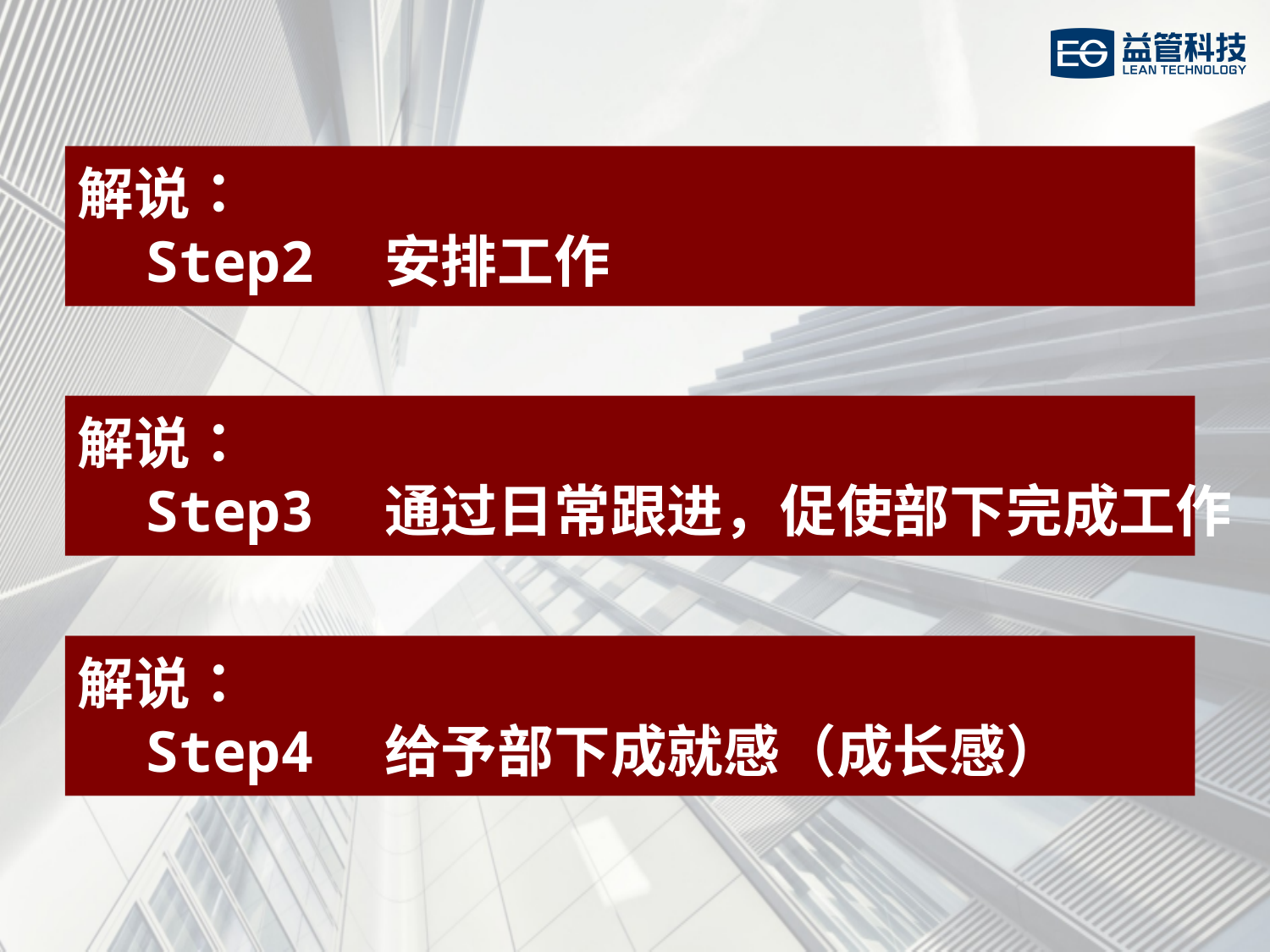

解说：
  Step2　安排工作
解说：
  Step3　通过日常跟进，促使部下完成工作
解说：
  Step4　给予部下成就感（成长感）